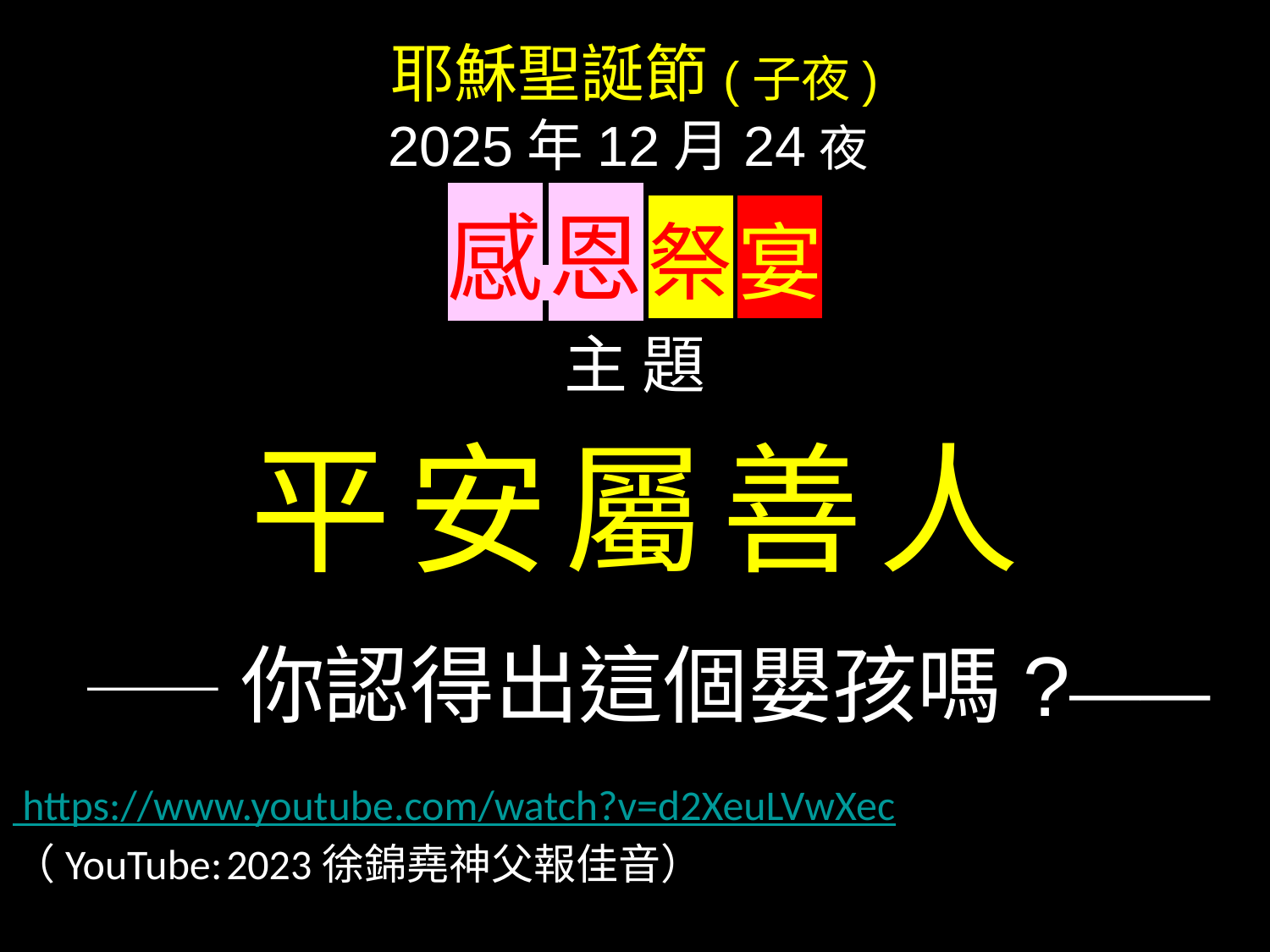

耶穌聖誕節(子夜)
2025年12月24夜
感 恩 祭 宴

主 題

平 安 屬 善 人
 ——你認得出這個嬰孩嗎?——
 https://www.youtube.com/watch?v=d2XeuLVwXec
（YouTube: 2023徐錦堯神父報佳音）